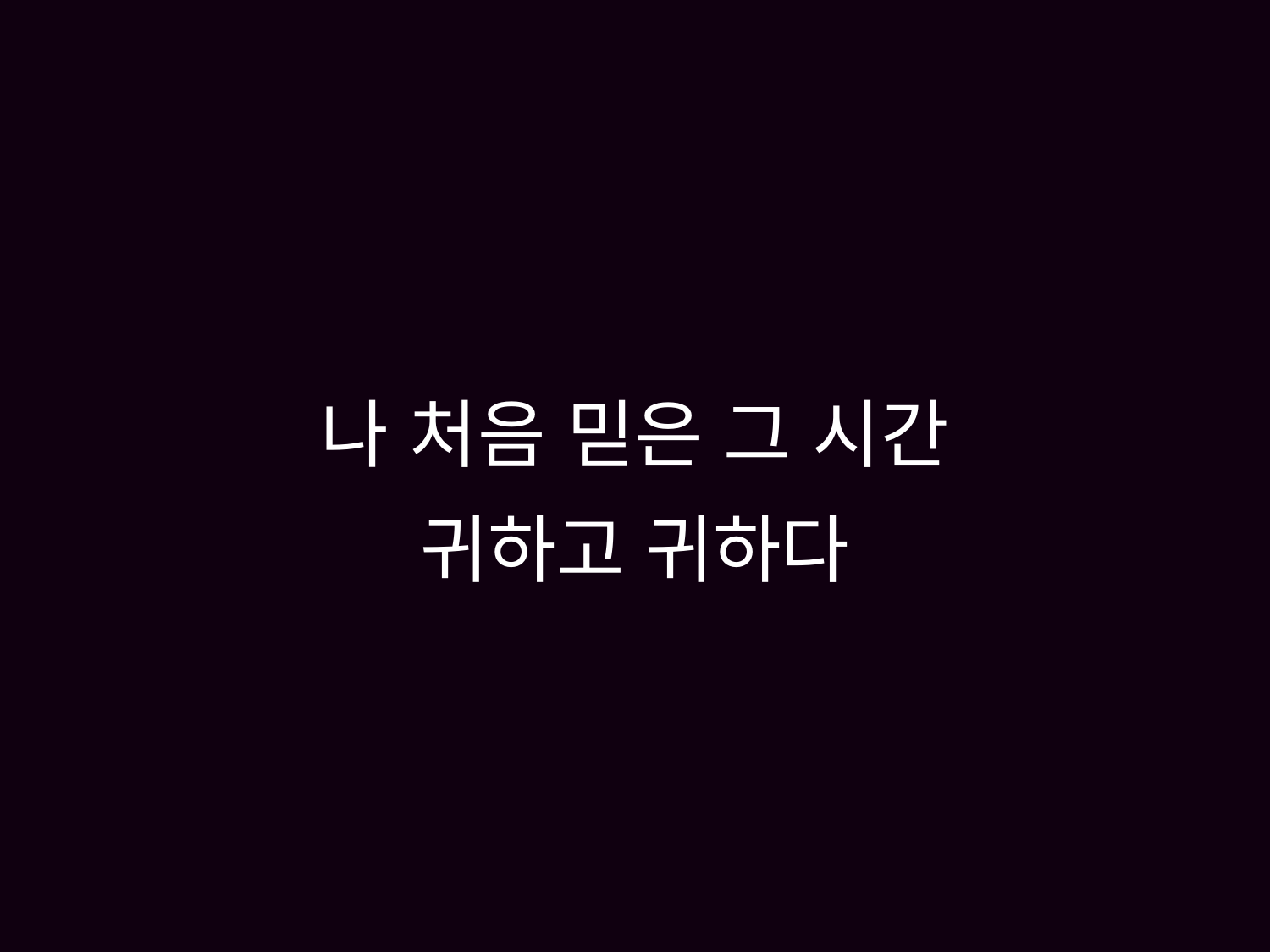

# 나 처음 믿은 그 시간 귀하고 귀하다